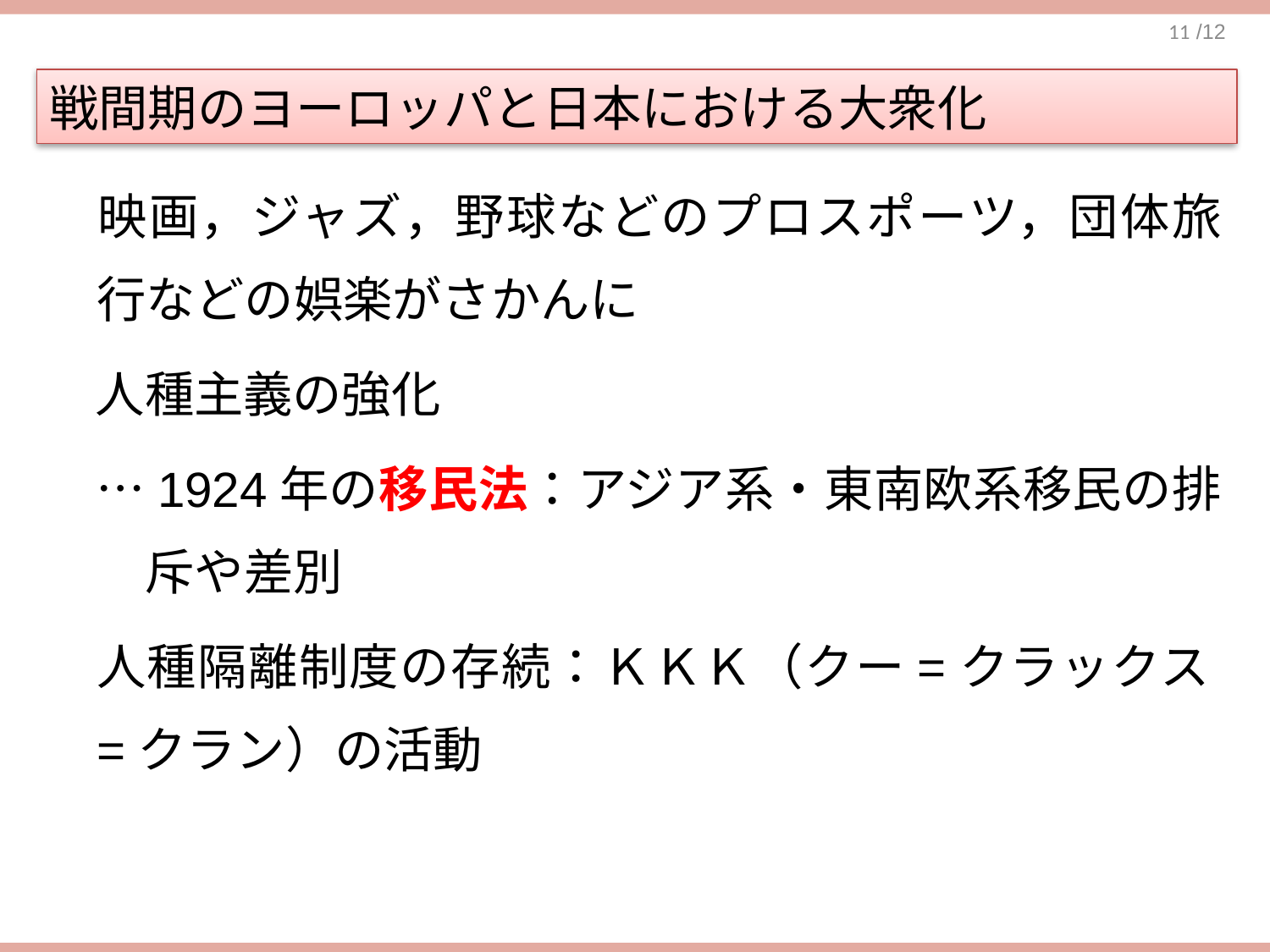

戦間期のヨーロッパと日本における大衆化
　映画，ジャズ，野球などのプロスポーツ，団体旅行などの娯楽がさかんに
　人種主義の強化
　…1924年の移民法：アジア系・東南欧系移民の排斥や差別
　人種隔離制度の存続：ＫＫＫ（クー=クラックス=クラン）の活動